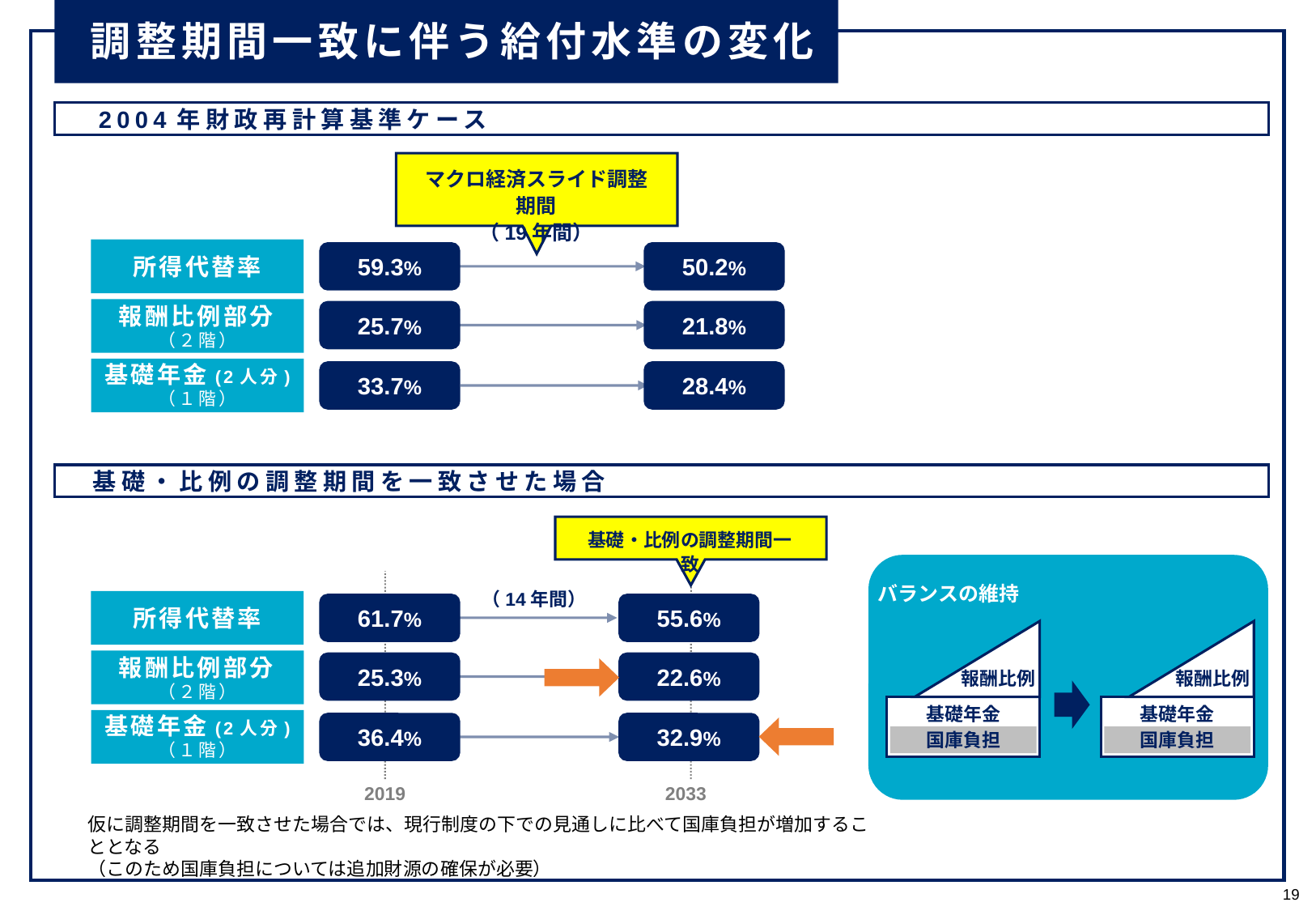

調整期間一致に伴う給付水準の変化
　2004年財政再計算基準ケース

マクロ経済スライド調整期間
（19年間）
所得代替率
59.3%
50.2%
報酬比例部分（２階）
25.7%
21.8%
基礎年金(2人分)
（１階）
33.7%
28.4%
　基礎・比例の調整期間を一致させた場合

基礎・比例の調整期間一致

バランスの維持

報酬比例
報酬比例

基礎年金
基礎年金
国庫負担
国庫負担
（14年間）
所得代替率
61.7%
55.6%
報酬比例部分（２階）
25.3%
22.6%

基礎年金(2人分)
（１階）
36.4%
32.9%

2019
2033
仮に調整期間を一致させた場合では、現行制度の下での見通しに比べて国庫負担が増加することとなる
（このため国庫負担については追加財源の確保が必要）
19